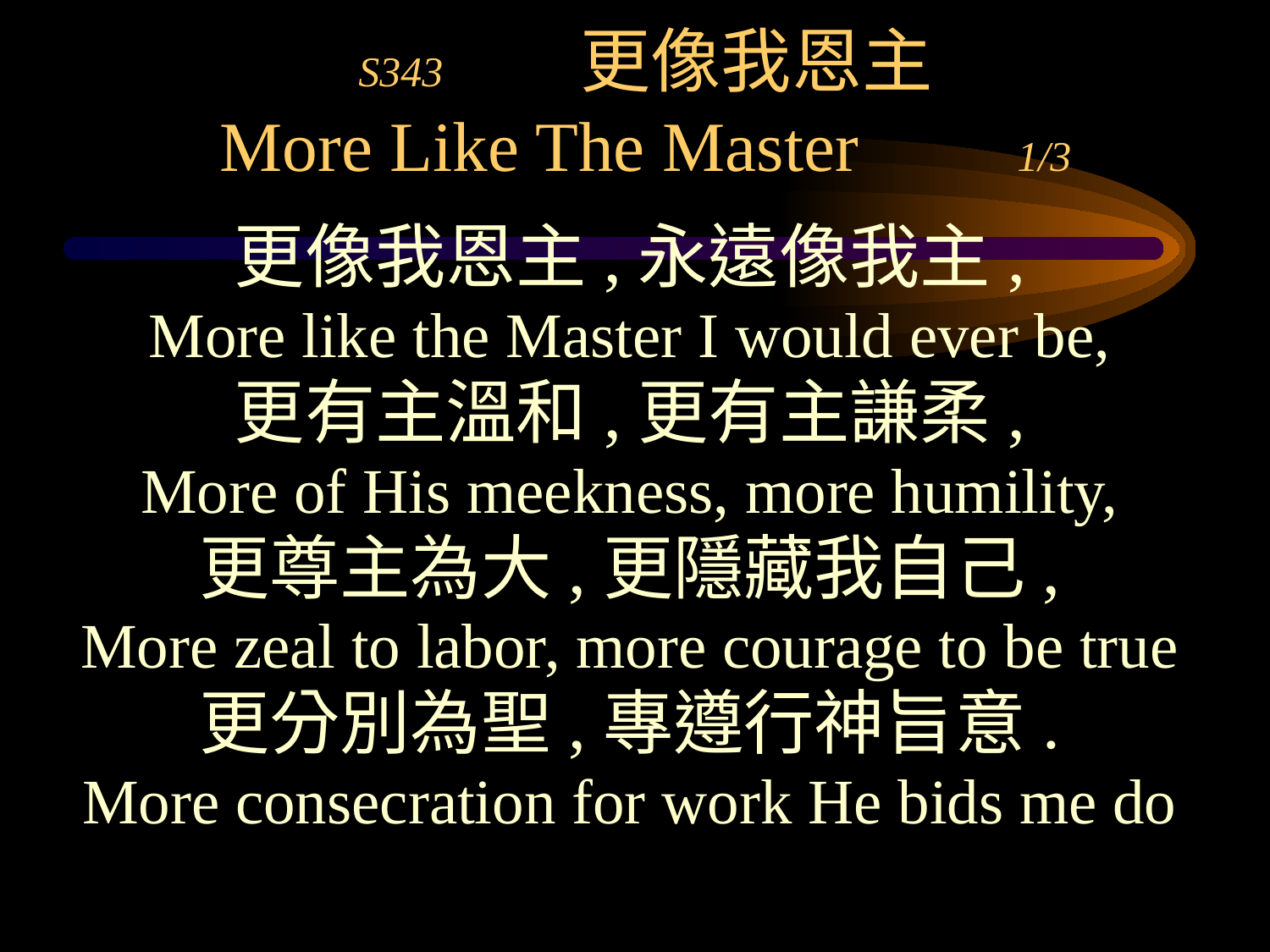

# S343            更像我恩主 More Like The Master         1/3
更像我恩主,永遠像我主,
More like the Master I would ever be,
更有主溫和,更有主謙柔,
More of His meekness, more humility,
更尊主為大,更隱藏我自己,
More zeal to labor, more courage to be true
更分別為聖,專遵行神旨意.
More consecration for work He bids me do